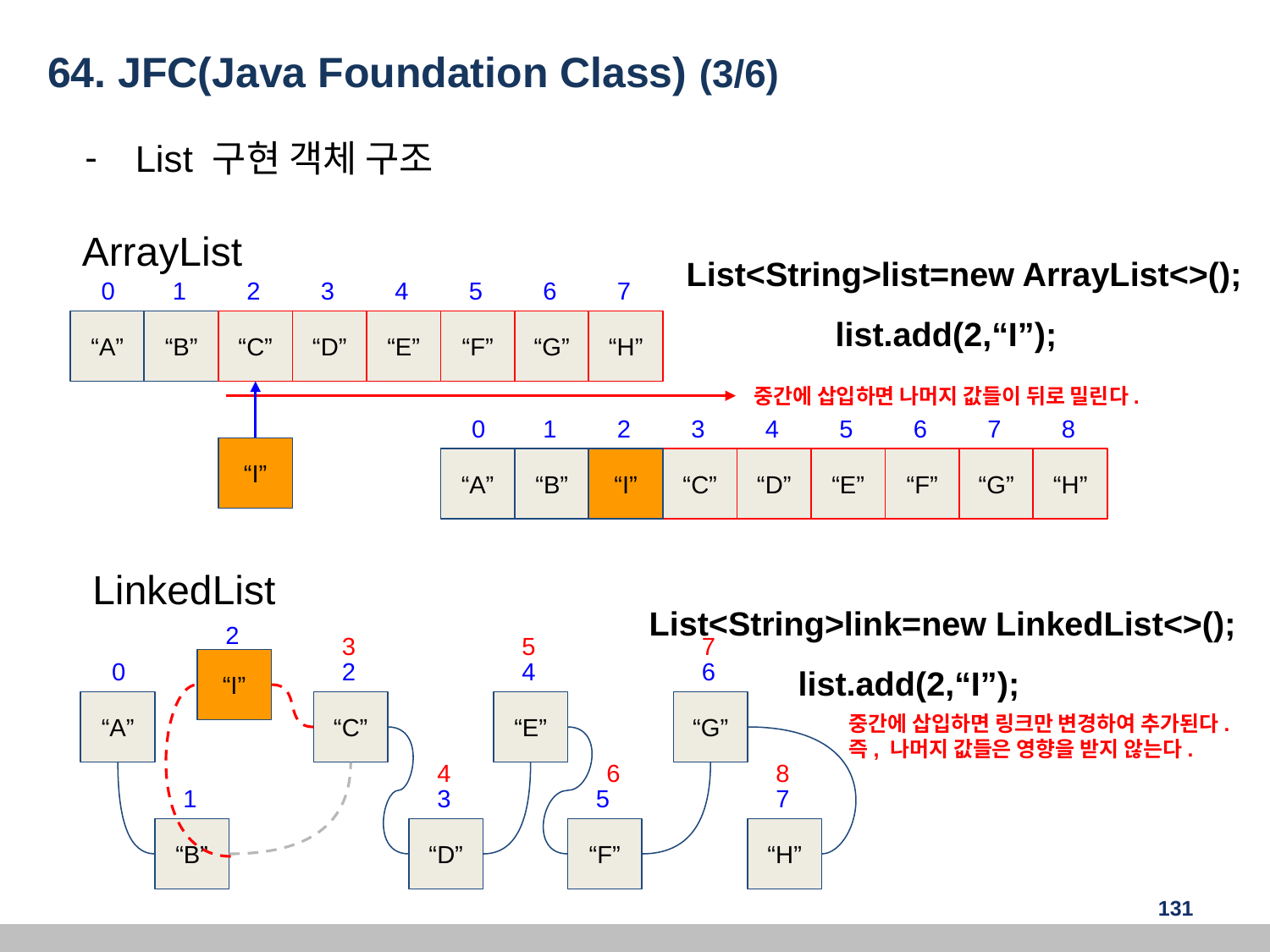

64. JFC(Java Foundation Class) (3/6)
List 구현 객체 구조
ArrayList
List<String>list=new ArrayList<>();
                list.add(2,“I”);
0
1
2
3
4
5
6
7
“A”
“B”
“C”
“D”
“E”
“F”
“G”
“H”
중간에 삽입하면 나머지 값들이 뒤로 밀린다.
0
1
2
3
4
5
6
7
8
“I”
“A”
“B”
“I”
“C”
“D”
“E”
“F”
“G”
“H”
LinkedList
List<String>link=new LinkedList<>();
                list.add(2,“I”);
2
3
5
7
0
2
4
6
“I”
“A”
“C”
“E”
“G”
중간에 삽입하면 링크만 변경하여 추가된다.
즉, 나머지 값들은 영향을 받지 않는다.
4
6
8
1
3
5
7
“B”
“D”
“F”
“H”
131